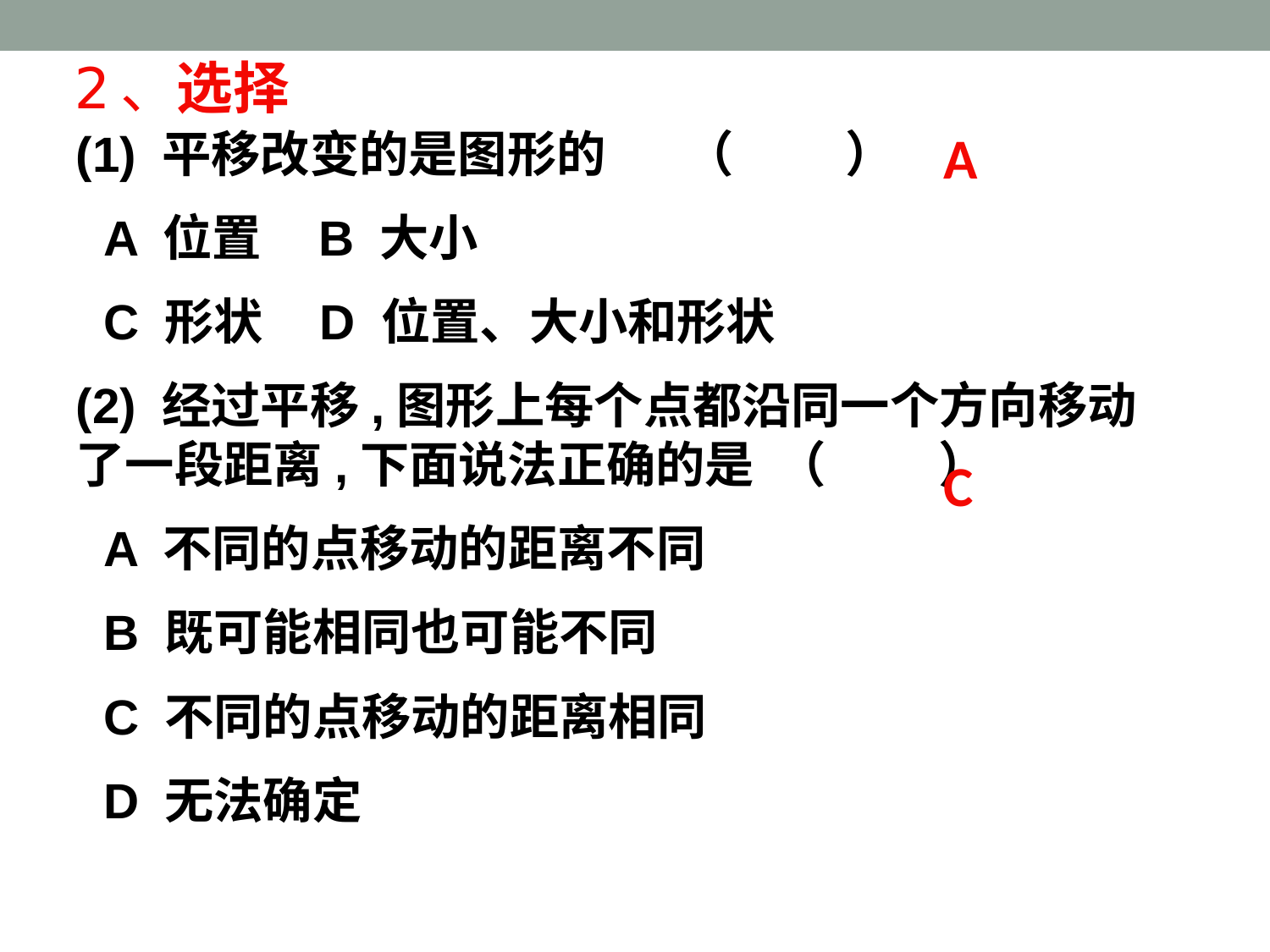

2、选择
(1) 平移改变的是图形的       （          ）
  A 位置    B 大小
  C 形状    D 位置、大小和形状
(2) 经过平移,图形上每个点都沿同一个方向移动了一段距离,下面说法正确的是  （          ）
  A 不同的点移动的距离不同
  B 既可能相同也可能不同
  C 不同的点移动的距离相同
  D 无法确定

A
C